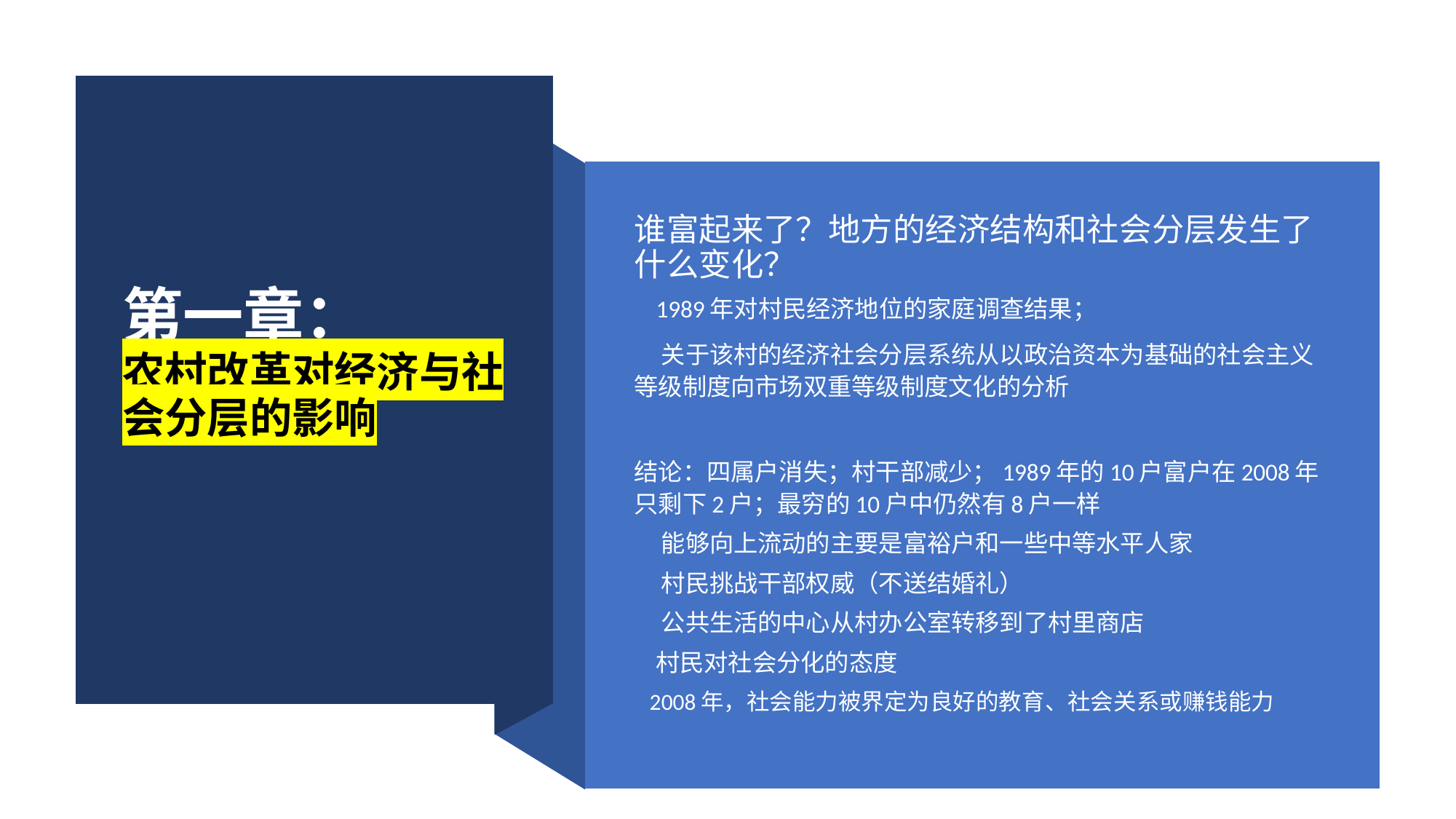

# 第一章： 农村改革对经济与社会分层的影响

谁富起来了？地方的经济结构和社会分层发生了什么变化？
    1989年对村民经济地位的家庭调查结果；
    关于该村的经济社会分层系统从以政治资本为基础的社会主义等级制度向市场双重等级制度文化的分析

结论：四属户消失；村干部减少；1989年的10户富户在2008年只剩下2户；最穷的10户中仍然有8户一样
    能够向上流动的主要是富裕户和一些中等水平人家
    村民挑战干部权威（不送结婚礼）
    公共生活的中心从村办公室转移到了村里商店
   村民对社会分化的态度
   2008年，社会能力被界定为良好的教育、社会关系或赚钱能力